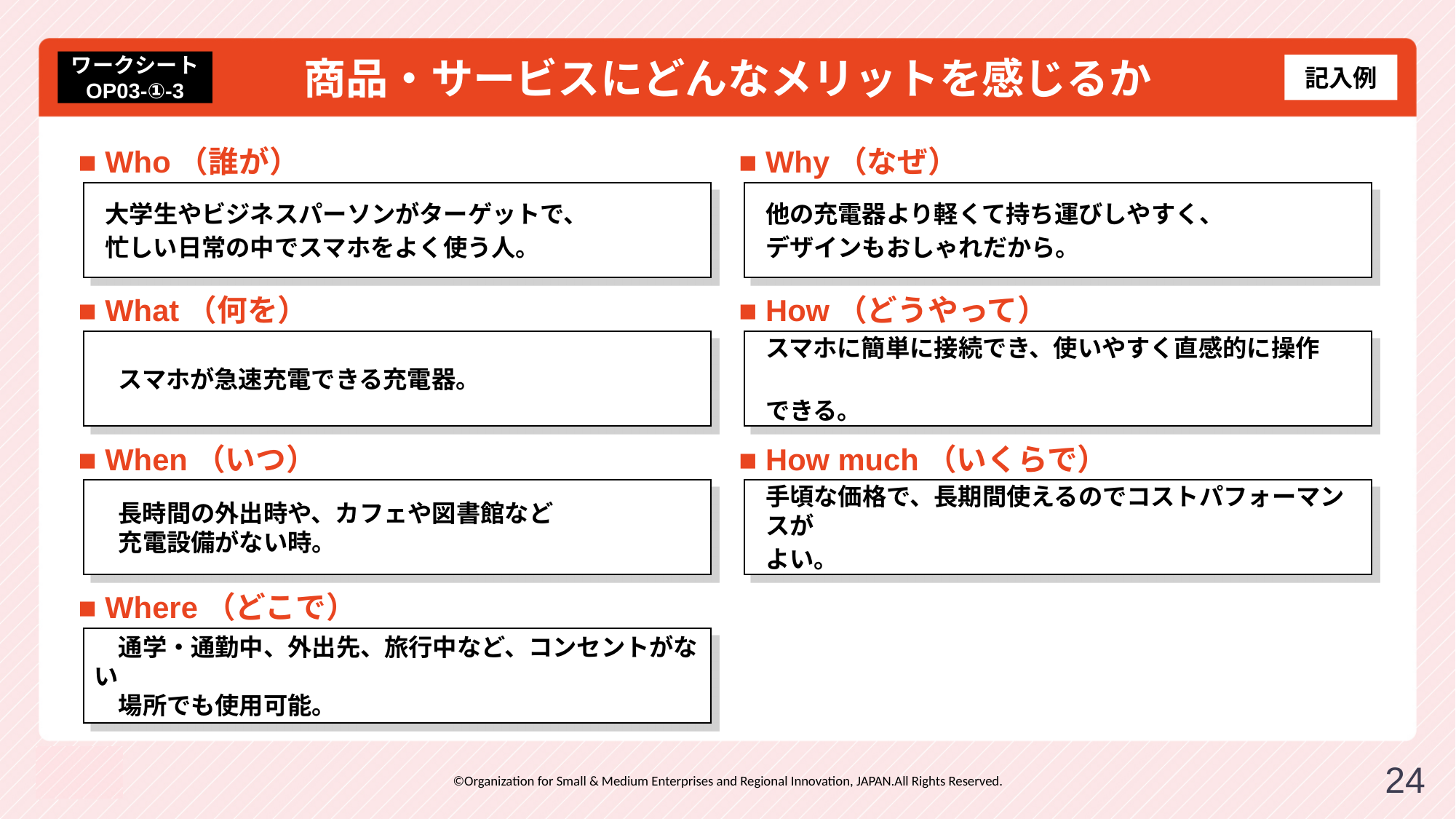

# 商品・サービスにどんなメリットを感じるか
ワークシート
OP03-①-3
記入例
■ Who（誰が）
大学生やビジネスパーソンがターゲットで、
忙しい日常の中でスマホをよく使う人。
■ What（何を）
　スマホが急速充電できる充電器。
■ When（いつ）
　長時間の外出時や、カフェや図書館など
　充電設備がない時。
■ Where（どこで）
　通学・通勤中、外出先、旅行中など、コンセントがない
　場所でも使用可能。
■ Why（なぜ）
他の充電器より軽くて持ち運びしやすく、
デザインもおしゃれだから。
■ How（どうやって）
スマホに簡単に接続でき、使いやすく直感的に操作
できる。
■ How much（いくらで）
手頃な価格で、長期間使えるのでコストパフォーマンスが
よい。